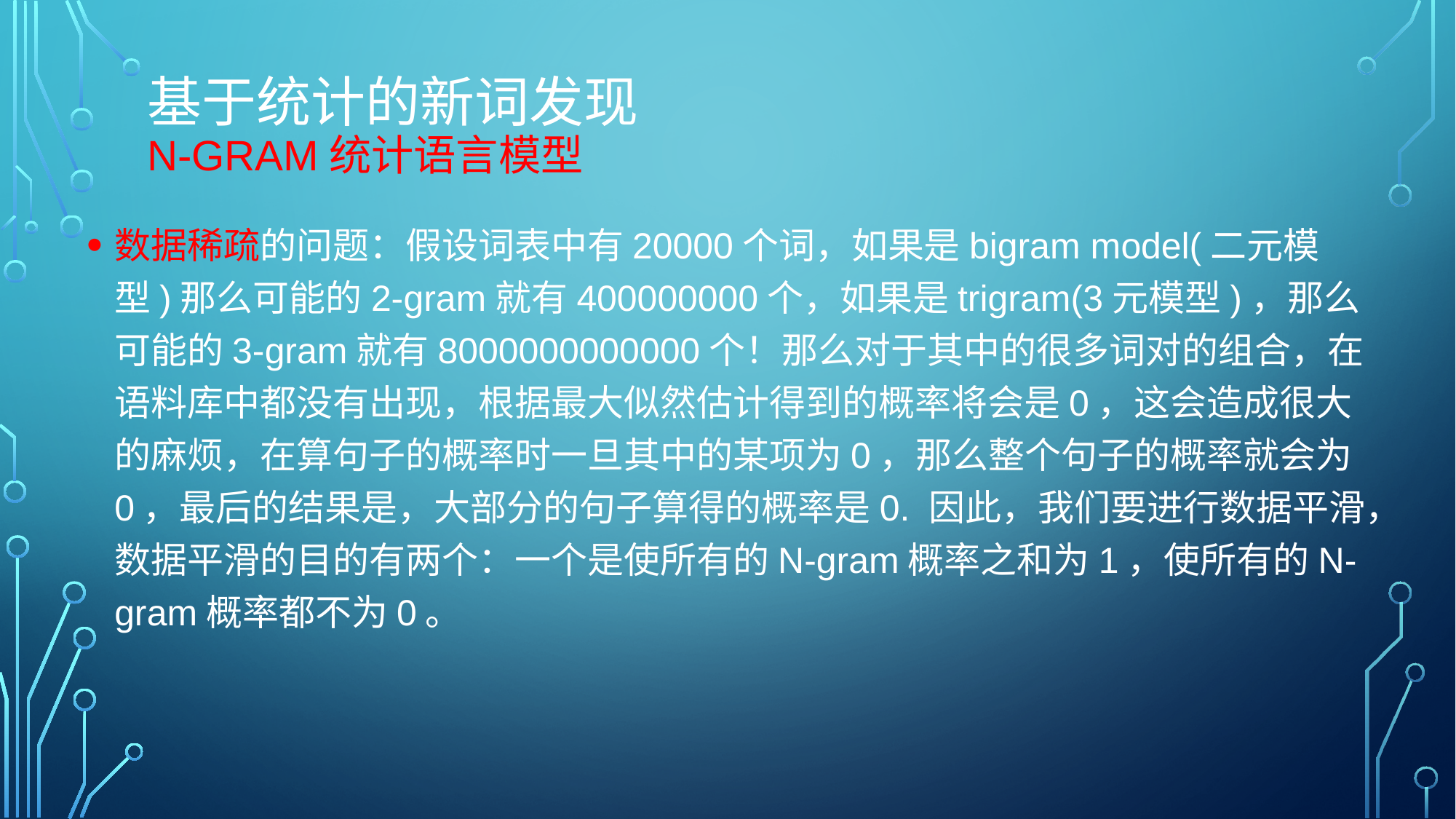

# 基于统计的新词发现 N-gram统计语言模型
数据稀疏的问题：假设词表中有20000个词，如果是bigram model(二元模型)那么可能的2-gram就有400000000个，如果是trigram(3元模型)，那么可能的3-gram就有8000000000000个！那么对于其中的很多词对的组合，在语料库中都没有出现，根据最大似然估计得到的概率将会是0，这会造成很大的麻烦，在算句子的概率时一旦其中的某项为0，那么整个句子的概率就会为0，最后的结果是，大部分的句子算得的概率是0. 因此，我们要进行数据平滑，数据平滑的目的有两个：一个是使所有的N-gram概率之和为1，使所有的N-gram概率都不为0。